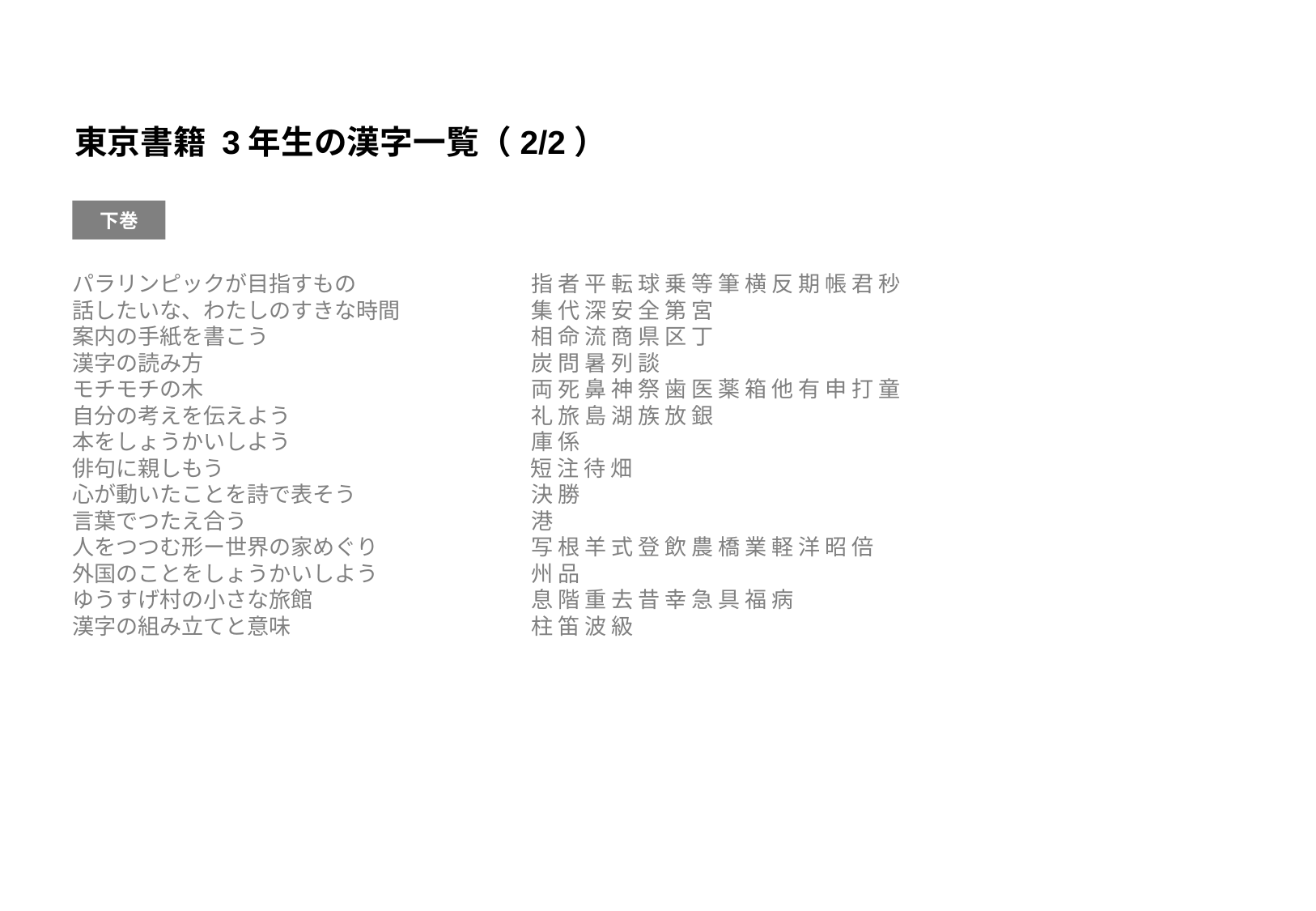

東京書籍 3年生の漢字一覧（2/2）
下巻
パラリンピックが目指すもの　　　　　　　　指 者 平 転 球 乗 等 筆 横 反 期 帳 君 秒
話したいな、わたしのすきな時間　　　　　　集 代 深 安 全 第 宮
案内の手紙を書こう　　　　　　　　　　　　相 命 流 商 県 区 丁
漢字の読み方　　　　　　　　　　　　　　　炭 問 暑 列 談
モチモチの木　　　　　　　　　　　　　　　両 死 鼻 神 祭 歯 医 薬 箱 他 有 申 打 童
自分の考えを伝えよう　　　　　　　　　　　礼 旅 島 湖 族 放 銀
本をしょうかいしよう　　　　　　　　　　　庫 係
俳句に親しもう　　　　　　　　　　　　　　短 注 待 畑
心が動いたことを詩で表そう　　　　　　　　決 勝
言葉でつたえ合う　　　　　　　　　　　　　港
人をつつむ形ー世界の家めぐり　　　　　　　写 根 羊 式 登 飲 農 橋 業 軽 洋 昭 倍
外国のことをしょうかいしよう　　　　　　　州 品
ゆうすげ村の小さな旅館　　　　　　　　　　息 階 重 去 昔 幸 急 具 福 病
漢字の組み立てと意味　　　　　　　　　　　柱 笛 波 級